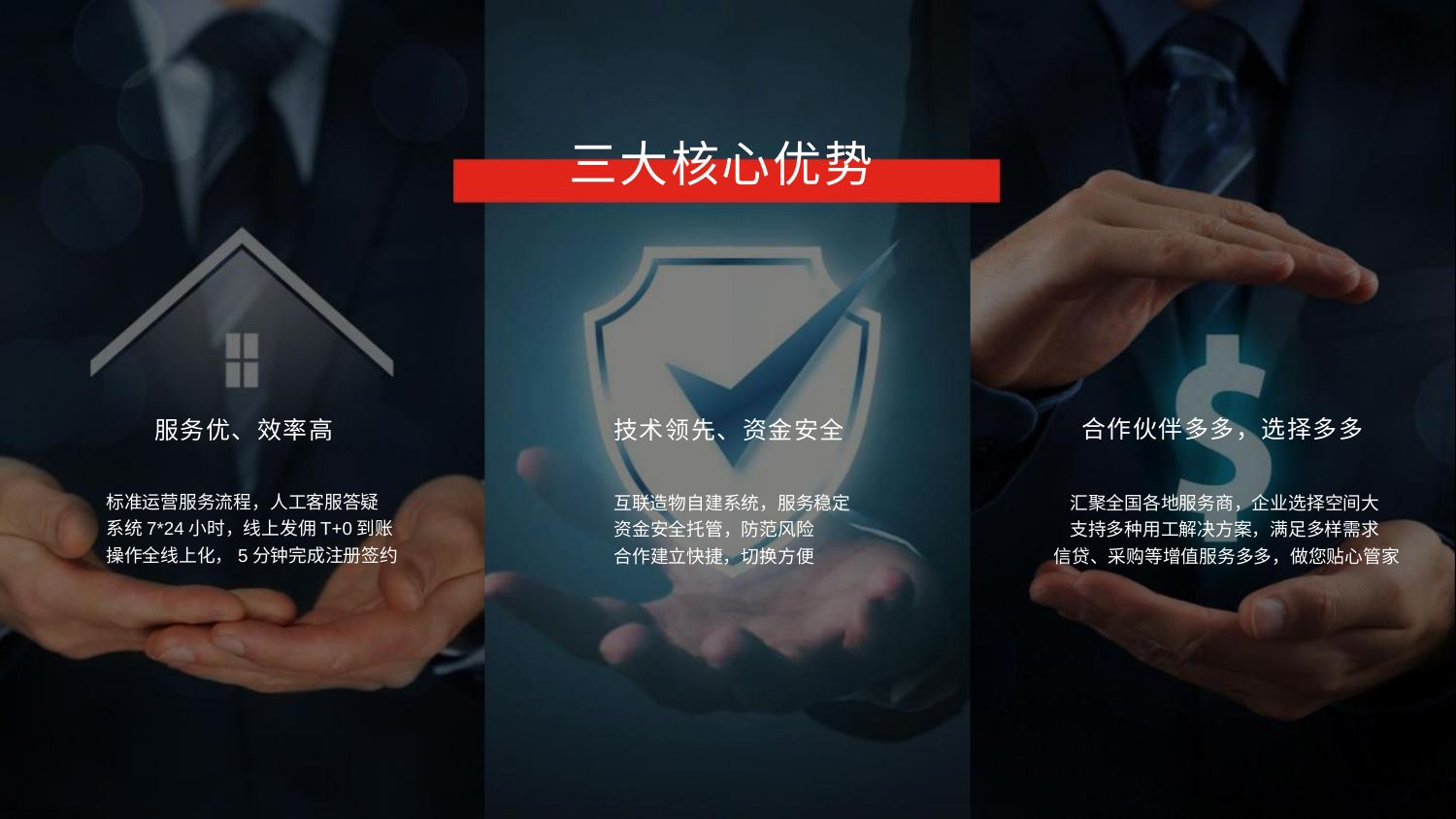

三大核心优势
合作伙伴多多，选择多多
服务优、效率高
技术领先、资金安全
标准运营服务流程，人工客服答疑
系统7*24小时，线上发佣T+0到账
操作全线上化，5分钟完成注册签约
互联造物自建系统，服务稳定
资金安全托管，防范风险
合作建立快捷，切换方便
汇聚全国各地服务商，企业选择空间大
支持多种用工解决方案，满足多样需求
信贷、采购等增值服务多多，做您贴心管家